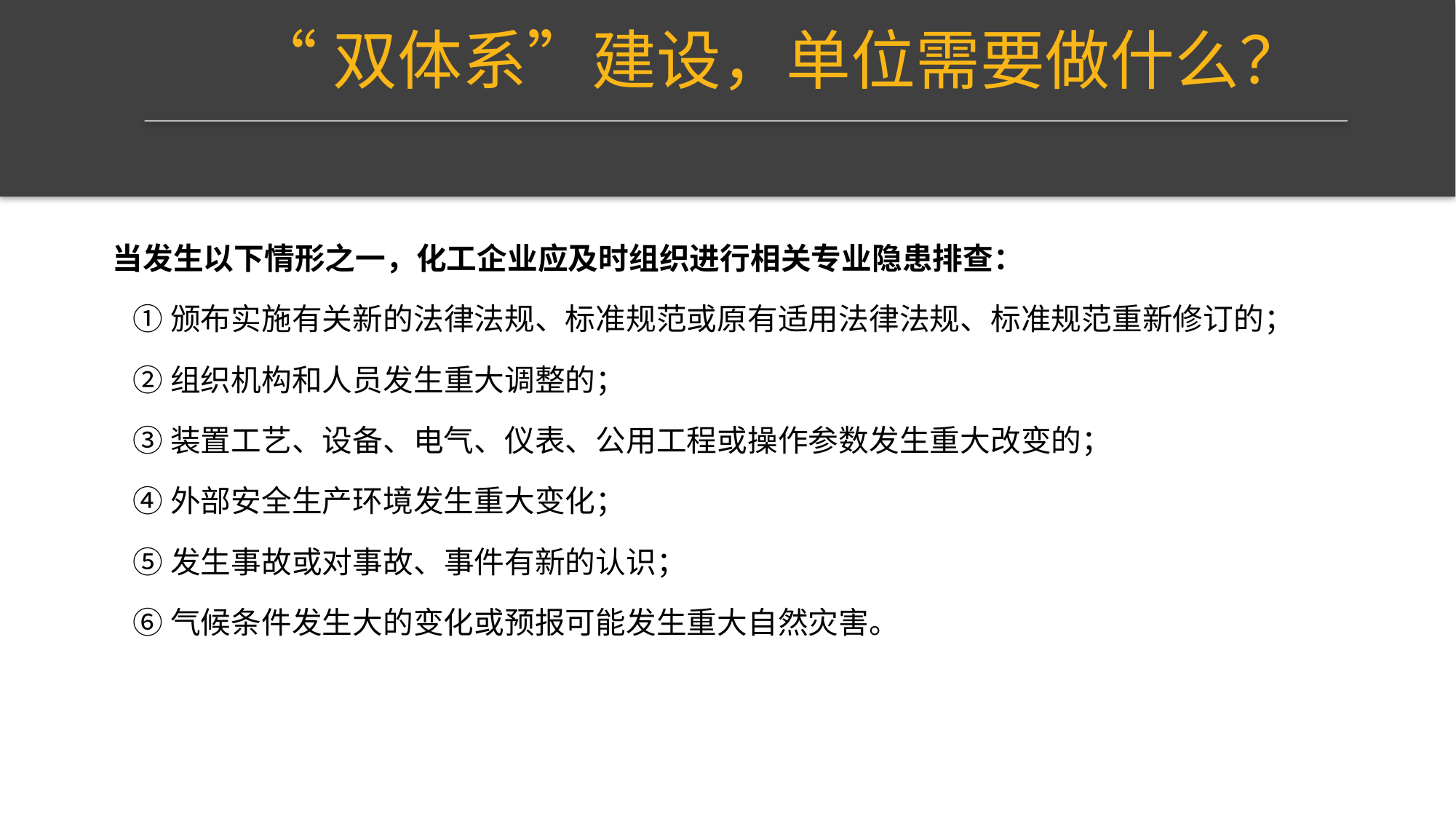

“双体系”建设，单位需要做什么？
当发生以下情形之一，化工企业应及时组织进行相关专业隐患排查：
   ①颁布实施有关新的法律法规、标准规范或原有适用法律法规、标准规范重新修订的；
   ②组织机构和人员发生重大调整的；
   ③装置工艺、设备、电气、仪表、公用工程或操作参数发生重大改变的；
   ④外部安全生产环境发生重大变化；
   ⑤发生事故或对事故、事件有新的认识；
   ⑥气候条件发生大的变化或预报可能发生重大自然灾害。